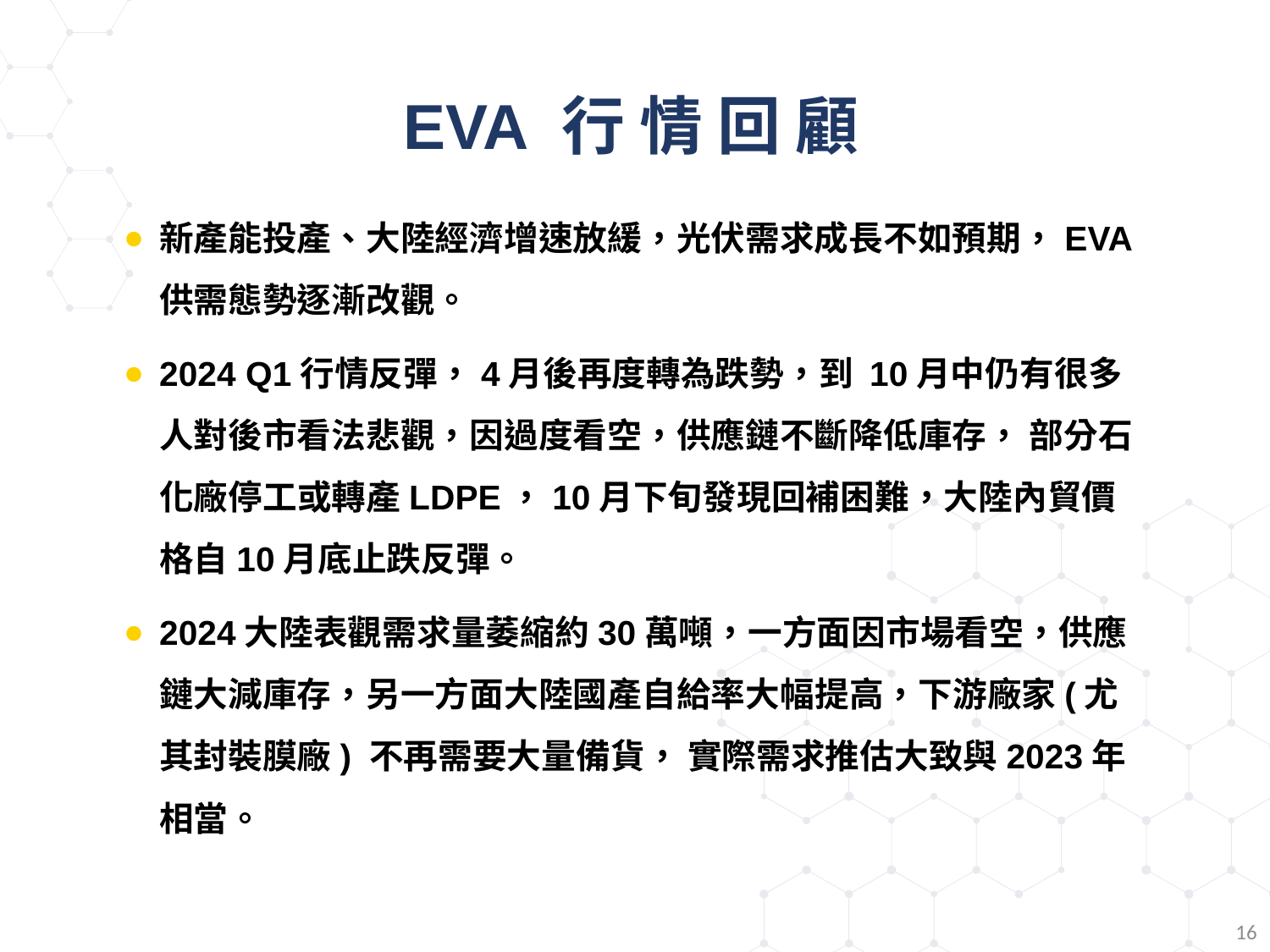

# EVA 行 情 回 顧
新產能投產、大陸經濟增速放緩，光伏需求成長不如預期，EVA供需態勢逐漸改觀。
2024 Q1行情反彈，4月後再度轉為跌勢，到 10月中仍有很多人對後市看法悲觀，因過度看空，供應鏈不斷降低庫存， 部分石化廠停工或轉產LDPE，10月下旬發現回補困難，大陸內貿價格自10月底止跌反彈。
2024大陸表觀需求量萎縮約30萬噸，一方面因市場看空，供應鏈大減庫存，另一方面大陸國產自給率大幅提高，下游廠家(尤其封裝膜廠) 不再需要大量備貨， 實際需求推估大致與2023年相當。
16